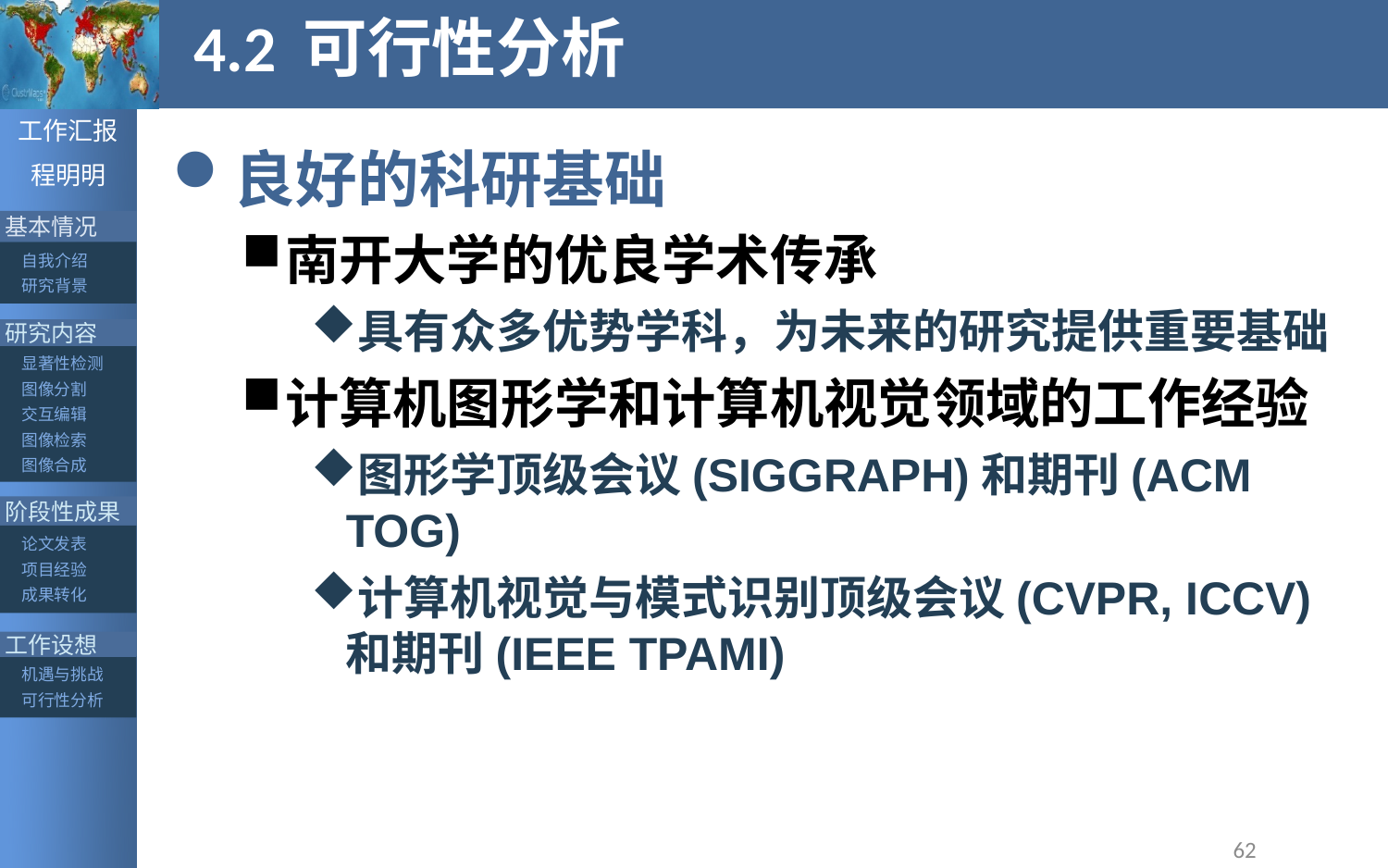

# 4.2 可行性分析
良好的科研基础
南开大学的优良学术传承
具有众多优势学科，为未来的研究提供重要基础
计算机图形学和计算机视觉领域的工作经验
图形学顶级会议(SIGGRAPH)和期刊(ACM TOG)
计算机视觉与模式识别顶级会议(CVPR, ICCV)和期刊(IEEE TPAMI)

62